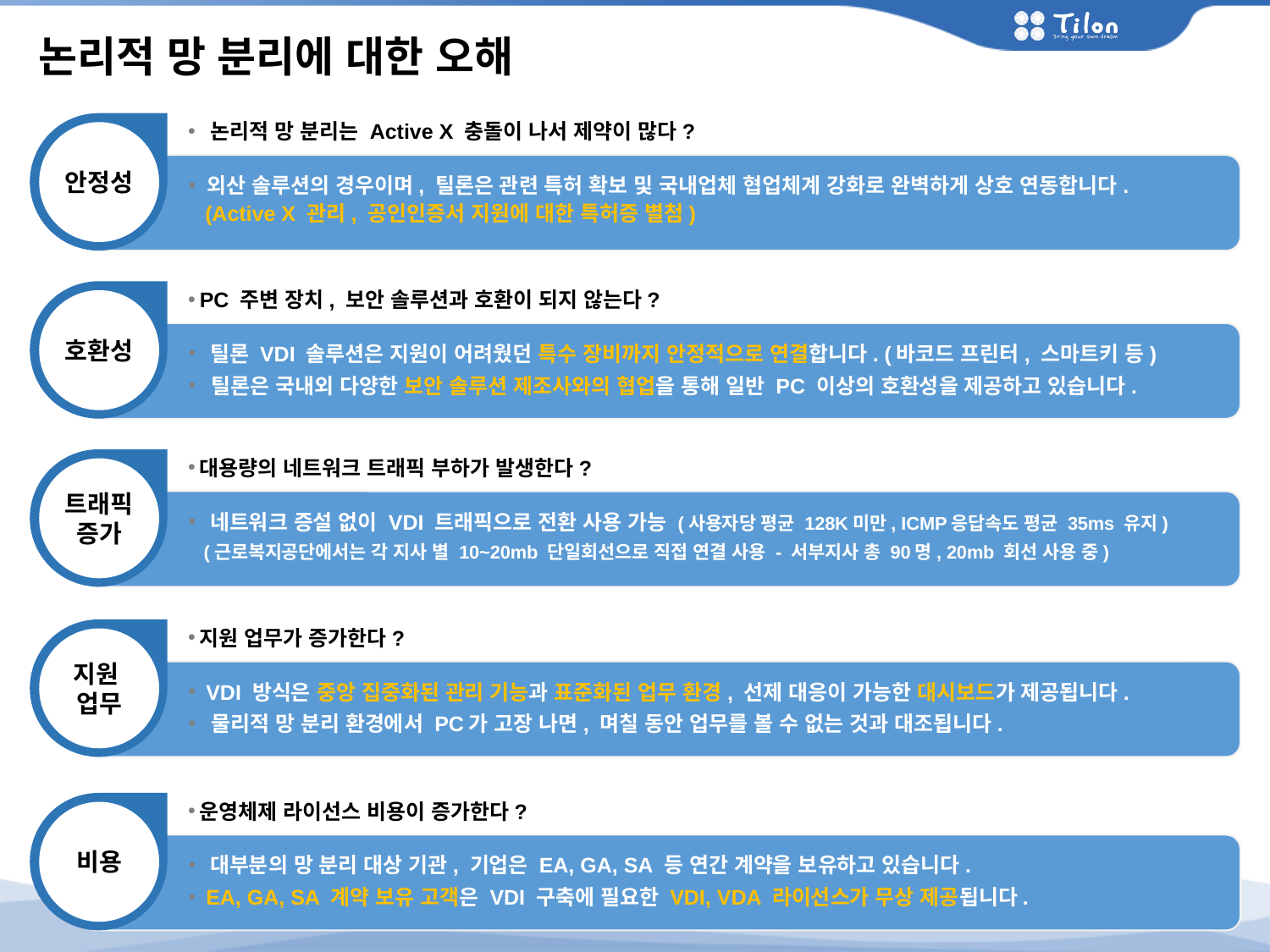

논리적 망 분리에 대한 오해

 논리적 망 분리는 Active X 충돌이 나서 제약이 많다?
안정성

 외산 솔루션의 경우이며, 틸론은 관련 특허 확보 및 국내업체 협업체계 강화로 완벽하게 상호 연동합니다.
  (Active X 관리, 공인인증서 지원에 대한 특허증 별첨)

PC 주변 장치, 보안 솔루션과 호환이 되지 않는다?
호환성

 틸론 VDI 솔루션은 지원이 어려웠던 특수 장비까지 안정적으로 연결합니다. (바코드 프린터, 스마트키 등)
 틸론은 국내외 다양한 보안 솔루션 제조사와의 협업을 통해 일반 PC 이상의 호환성을 제공하고 있습니다.

대용량의 네트워크 트래픽 부하가 발생한다?
트래픽 증가

 네트워크 증설 없이 VDI 트래픽으로 전환 사용 가능 (사용자당 평균 128K미만, ICMP응답속도 평균 35ms 유지)
   (근로복지공단에서는 각 지사 별 10~20mb 단일회선으로 직접 연결 사용 - 서부지사 총 90명, 20mb 회선 사용 중)

지원 업무가 증가한다?
지원
업무

 VDI 방식은 중앙 집중화된 관리 기능과 표준화된 업무 환경, 선제 대응이 가능한 대시보드가 제공됩니다.
 물리적 망 분리 환경에서 PC가 고장 나면, 며칠 동안 업무를 볼 수 없는 것과 대조됩니다.

운영체제 라이선스 비용이 증가한다?
비용

 대부분의 망 분리 대상 기관, 기업은 EA, GA, SA 등 연간 계약을 보유하고 있습니다.
 EA, GA, SA 계약 보유 고객은 VDI 구축에 필요한 VDI, VDA 라이선스가 무상 제공됩니다.